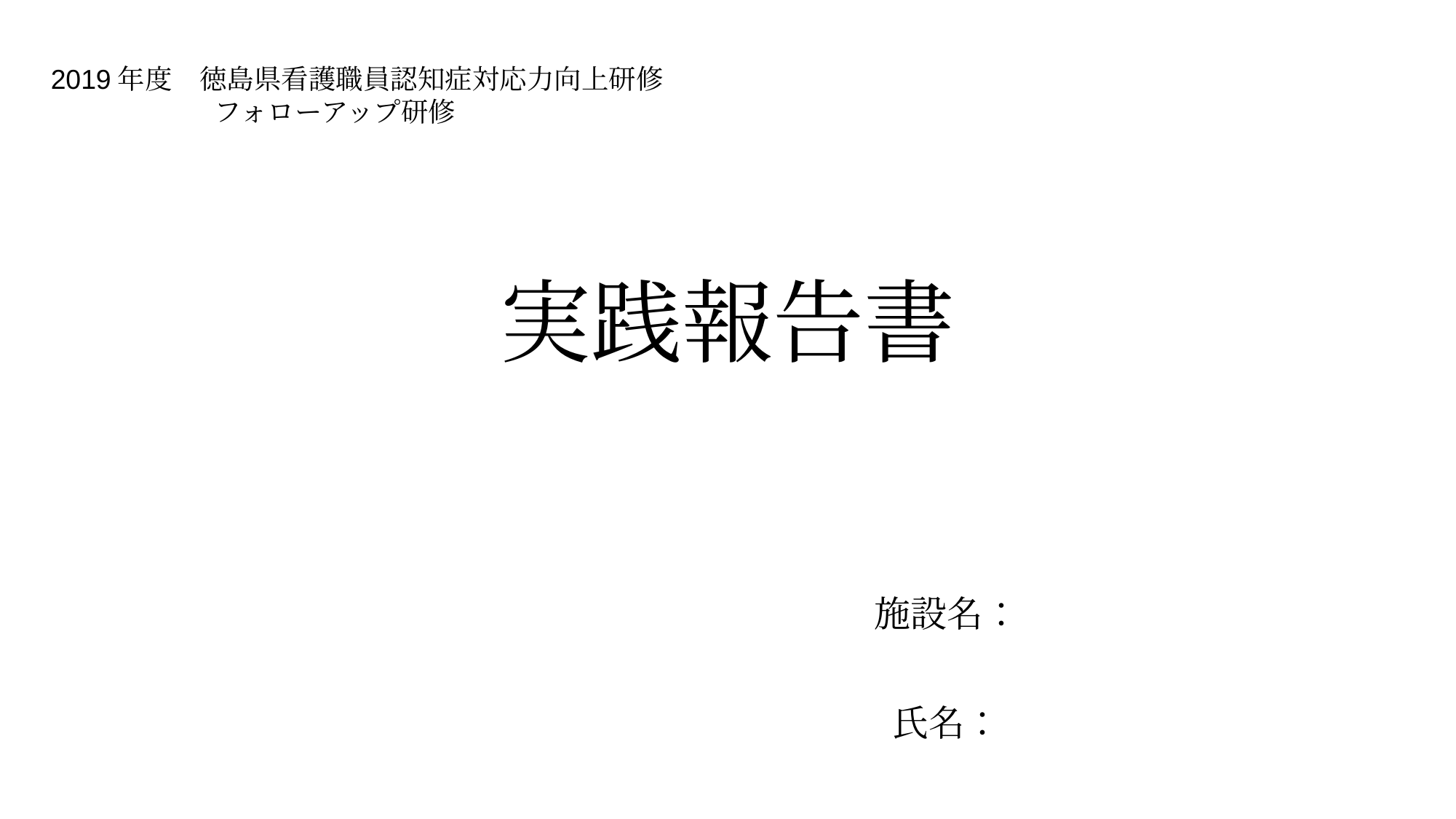

2019年度　徳島県看護職員認知症対応力向上研修
　　　　　　フォローアップ研修
# 実践報告書
施設名：

氏名：